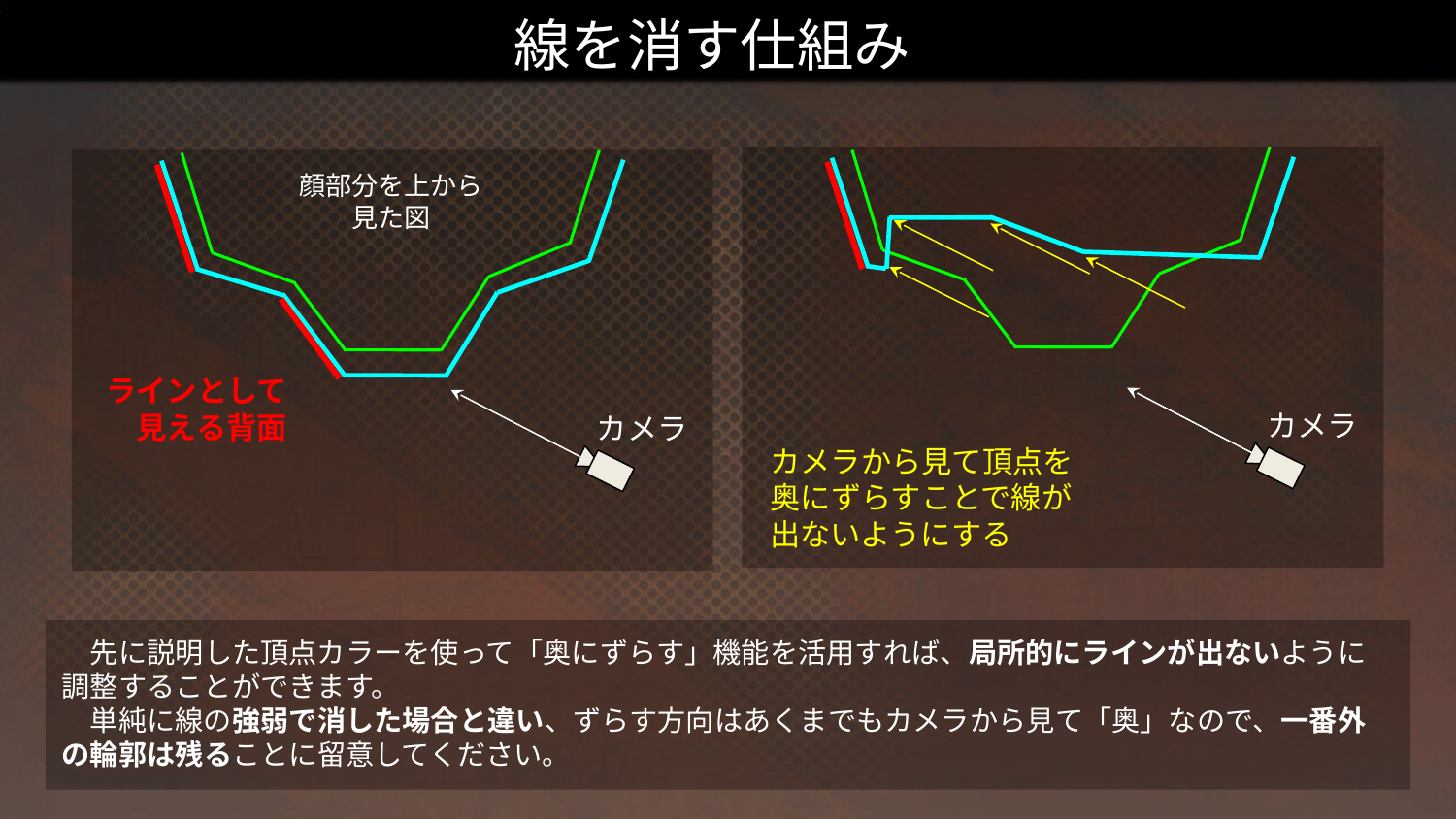

# 線を消す仕組み

顔部分を上から見た図
ラインとして
　見える背面
カメラ
カメラ
カメラから見て頂点を
奥にずらすことで線が出ないようにする

　先に説明した頂点カラーを使って「奥にずらす」機能を活用すれば、局所的にラインが出ないように調整することができます。
　単純に線の強弱で消した場合と違い、ずらす方向はあくまでもカメラから見て「奥」なので、一番外の輪郭は残ることに留意してください。